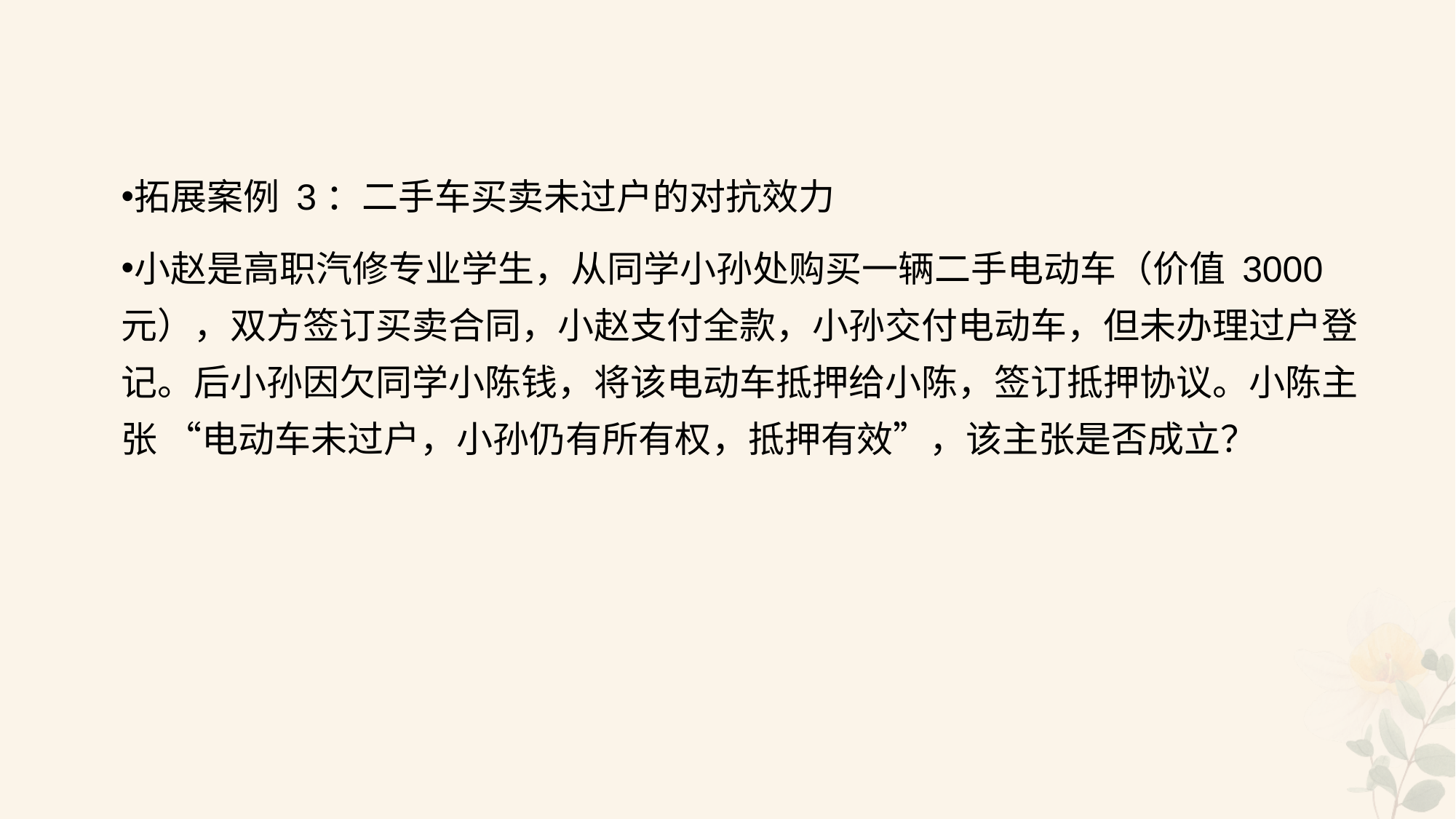

#
拓展案例 3：二手车买卖未过户的对抗效力
小赵是高职汽修专业学生，从同学小孙处购买一辆二手电动车（价值 3000 元），双方签订买卖合同，小赵支付全款，小孙交付电动车，但未办理过户登记。后小孙因欠同学小陈钱，将该电动车抵押给小陈，签订抵押协议。小陈主张 “电动车未过户，小孙仍有所有权，抵押有效”，该主张是否成立？